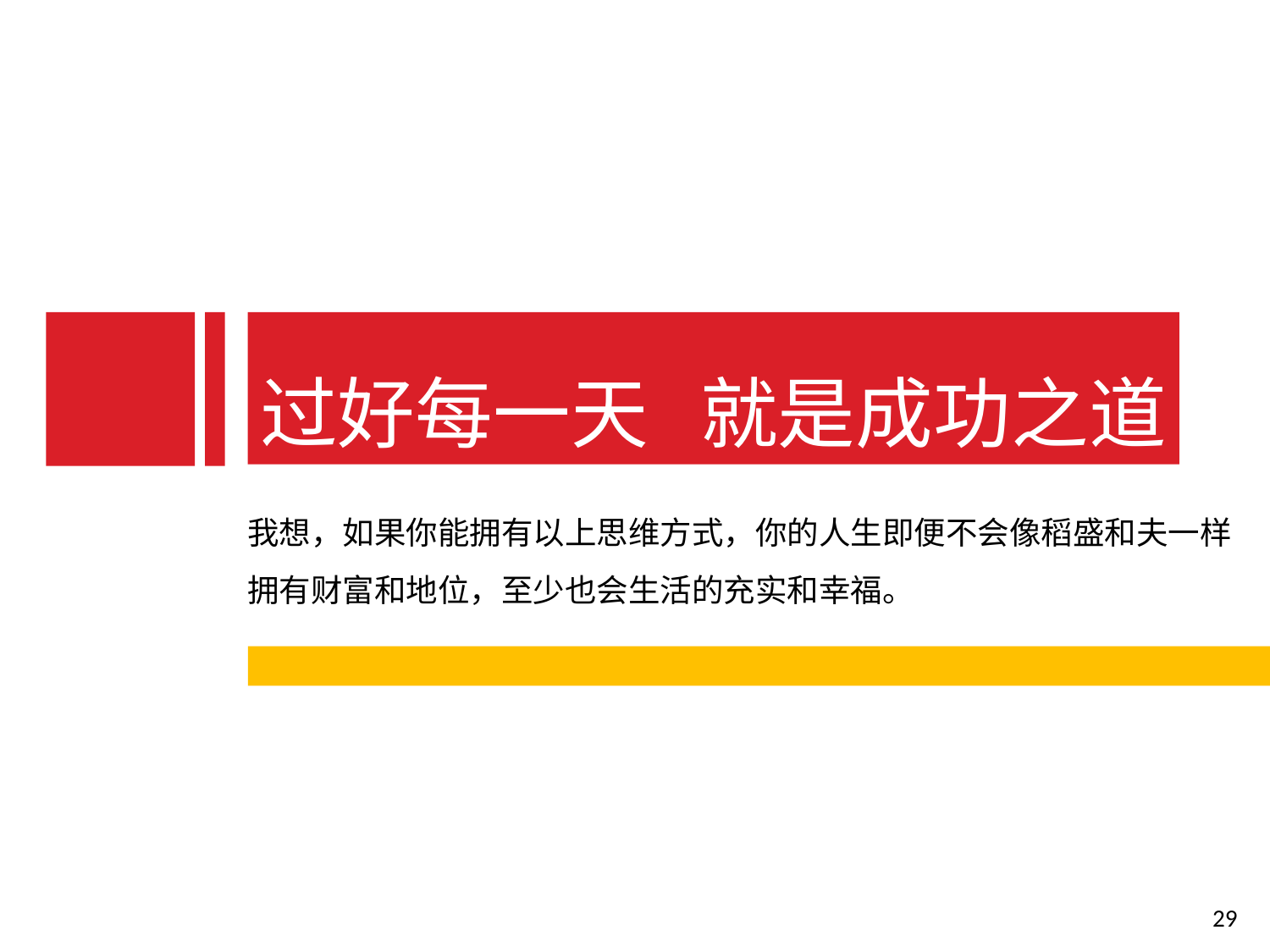

过好每一天   就是成功之道
我想，如果你能拥有以上思维方式，你的人生即便不会像稻盛和夫一样拥有财富和地位，至少也会生活的充实和幸福。

29